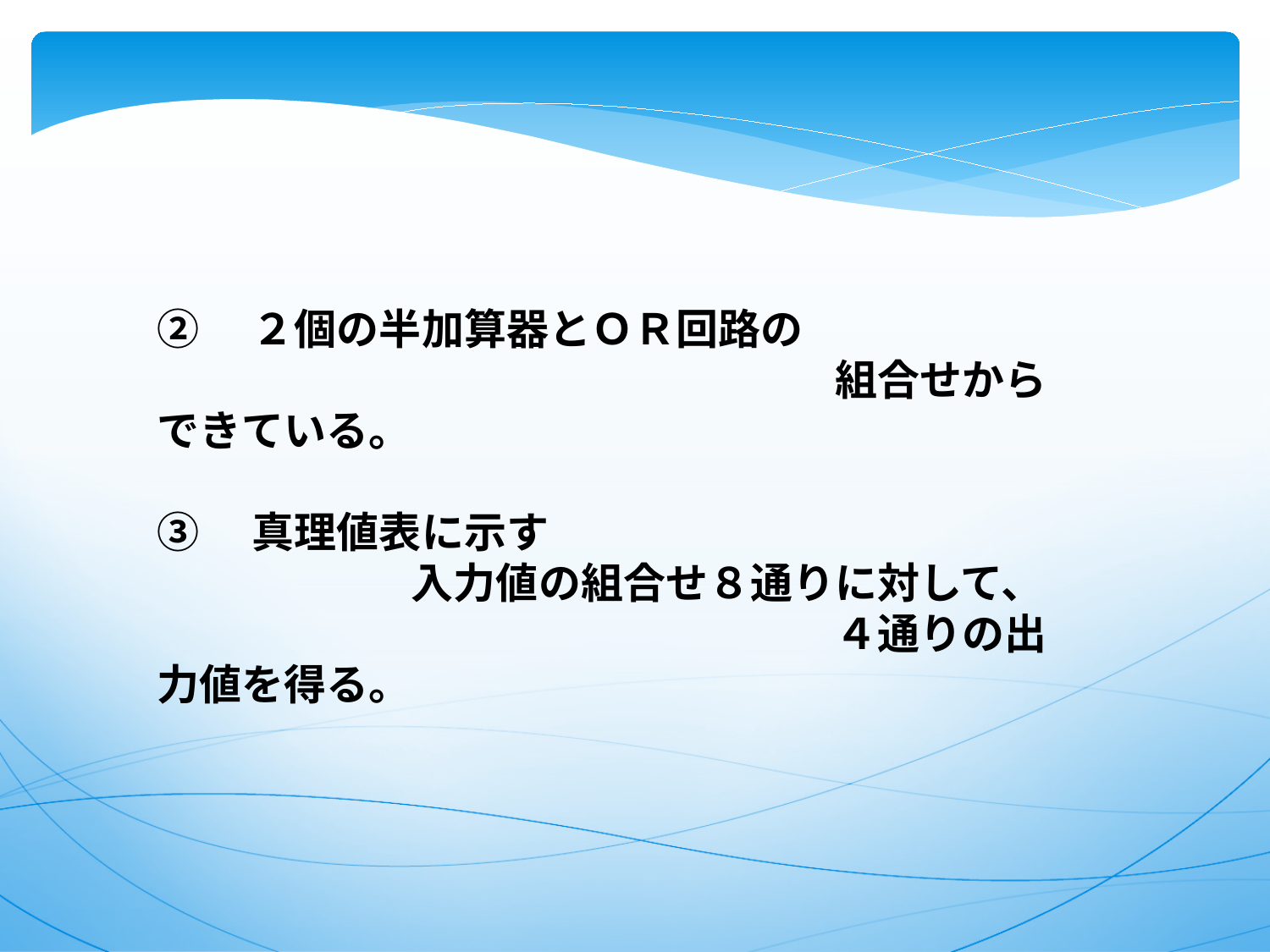

②　２個の半加算器とＯＲ回路の
　　　　　　　　　　　　　　　　組合せからできている。

③　真理値表に示す
　　　　　　入力値の組合せ８通りに対して、
　　　　　　　　　　　　　　　　４通りの出力値を得る。